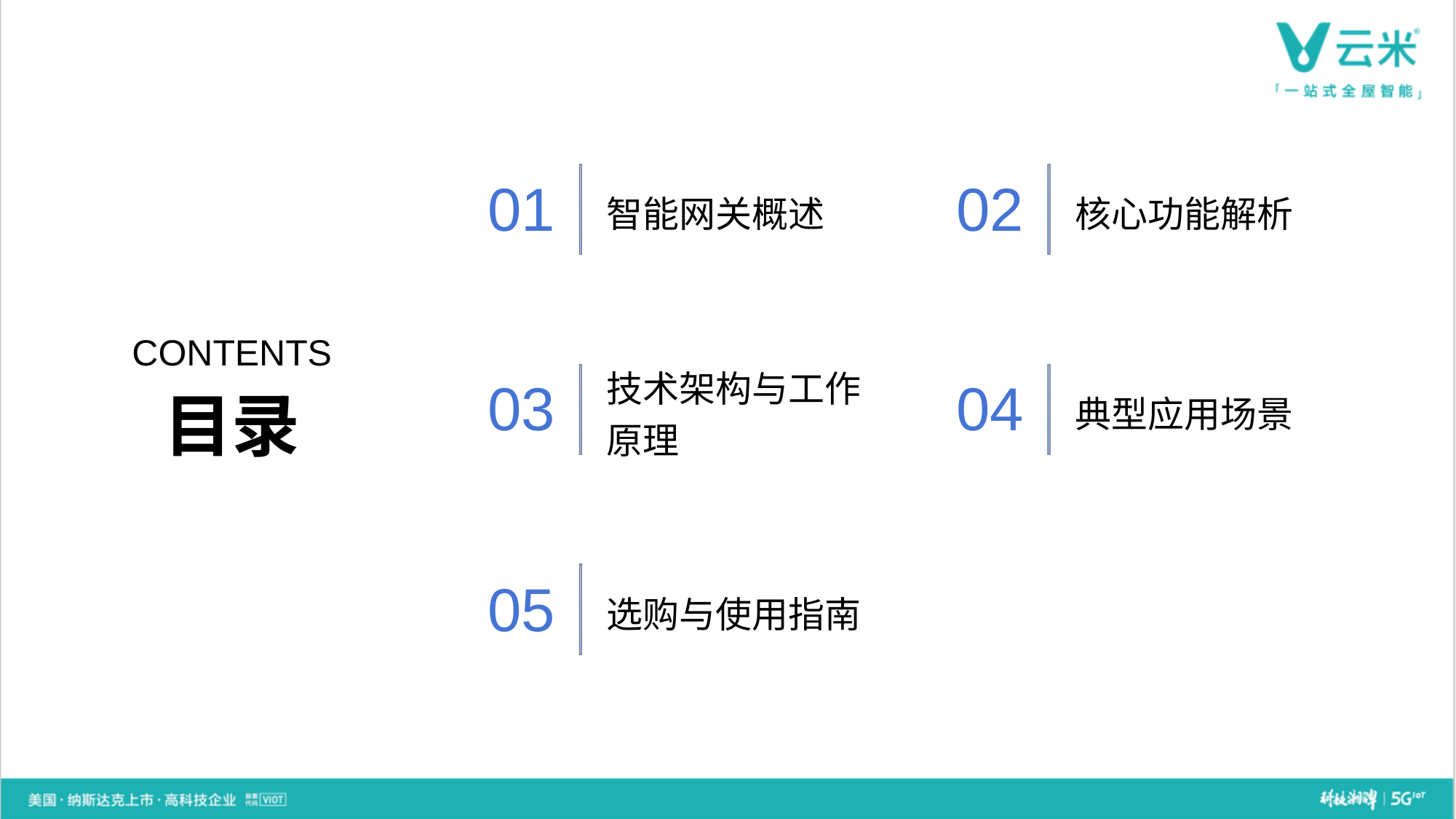

智能网关概述
核心功能解析

01
02
CONTENTS
技术架构与工作原理
典型应用场景

03
04
目录
选购与使用指南

05